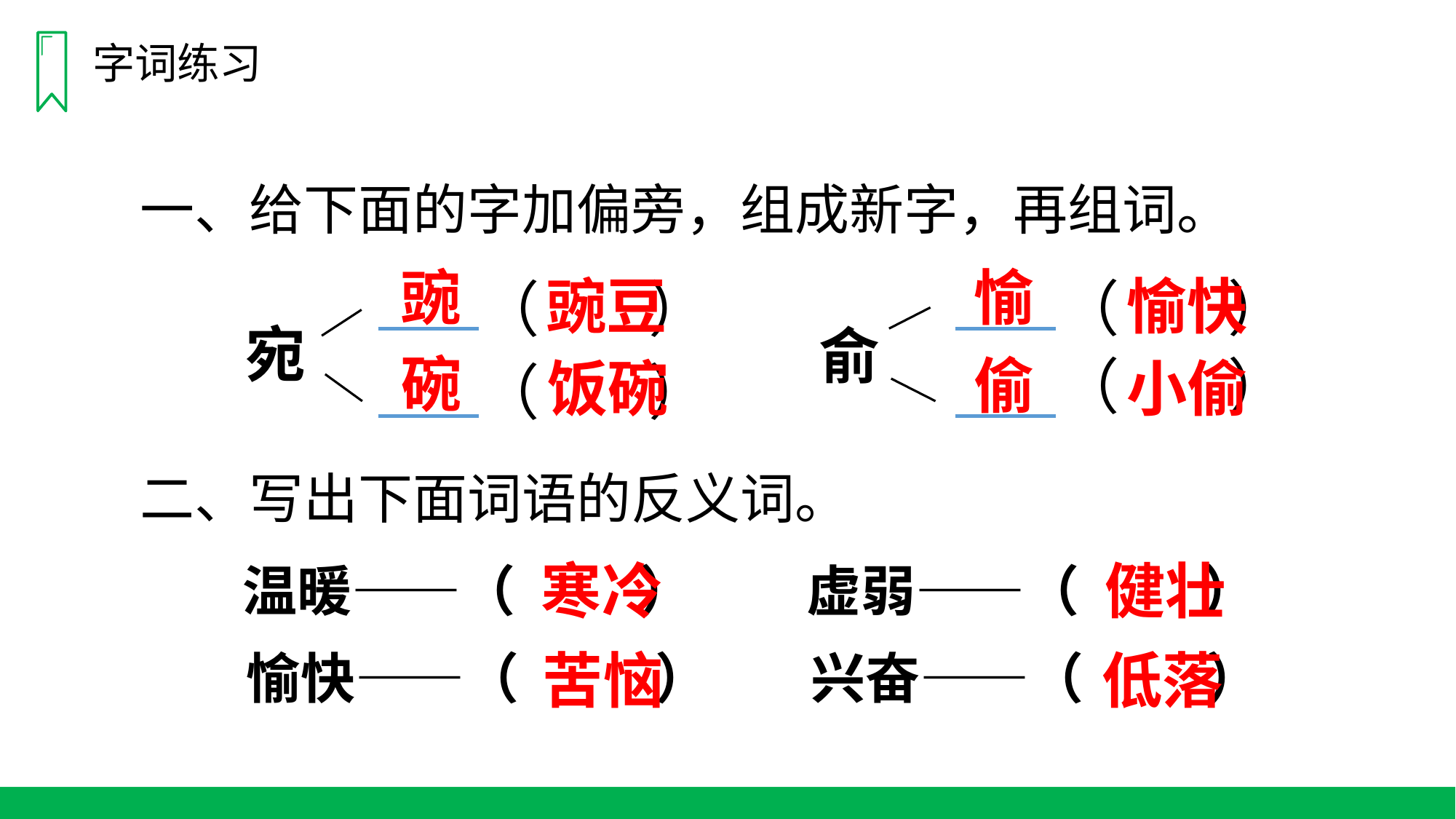

字词练习
一、给下面的字加偏旁，组成新字，再组词。
豌
愉
豌豆
愉快
（        ）
（        ）
宛
俞
碗
偷
（        ）
饭碗
小偷
（        ）
二、写出下面词语的反义词。
寒冷
健壮
温暖——（          ）
虚弱——（          ）
苦恼
低落
愉快——（           ）
兴奋——（          ）